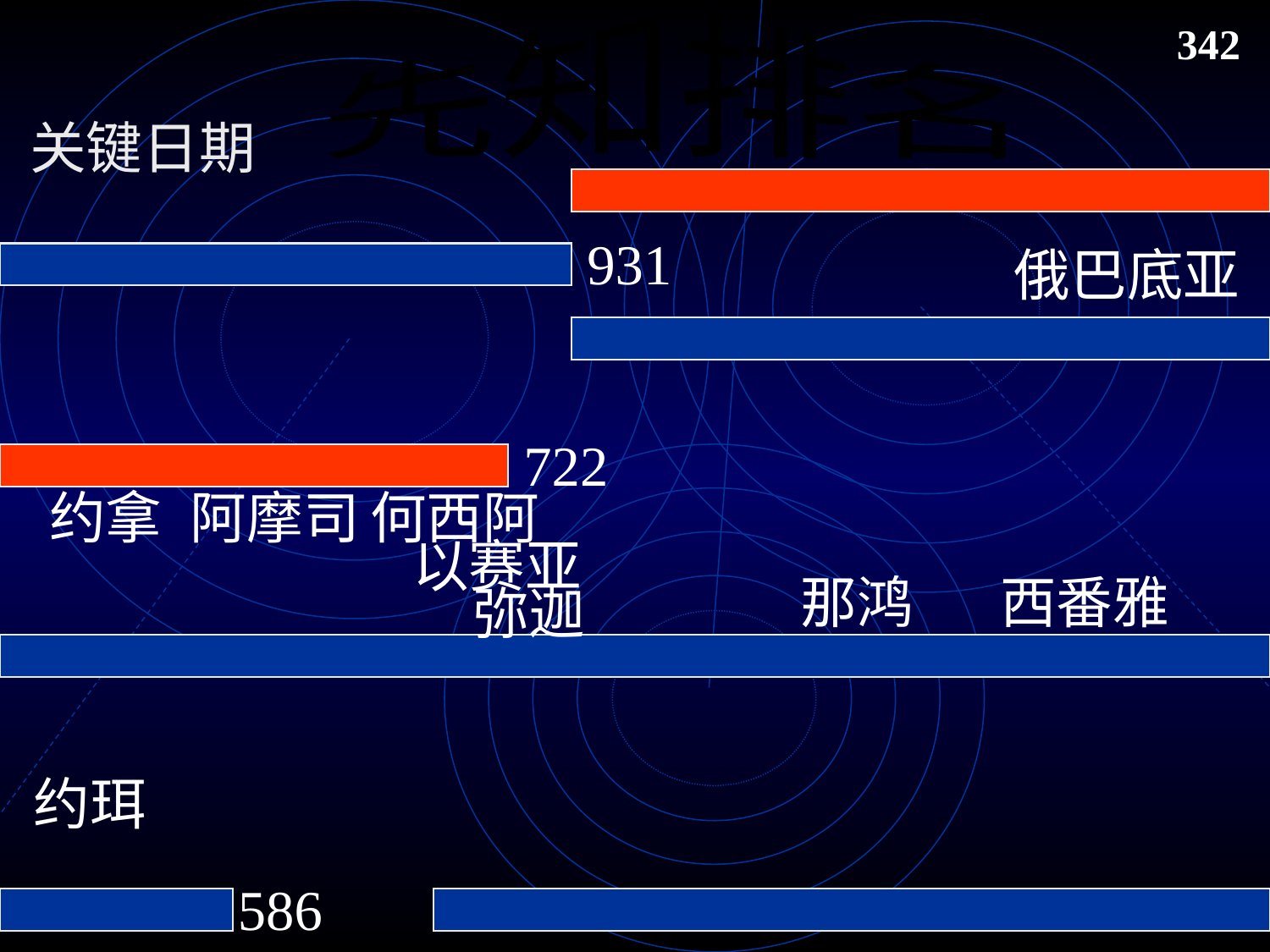

先知排名
342
关键日期

931
俄巴底亚

722

约拿
阿摩司
何西阿
以赛亚
那鸿
西番雅
弥迦

约珥
586